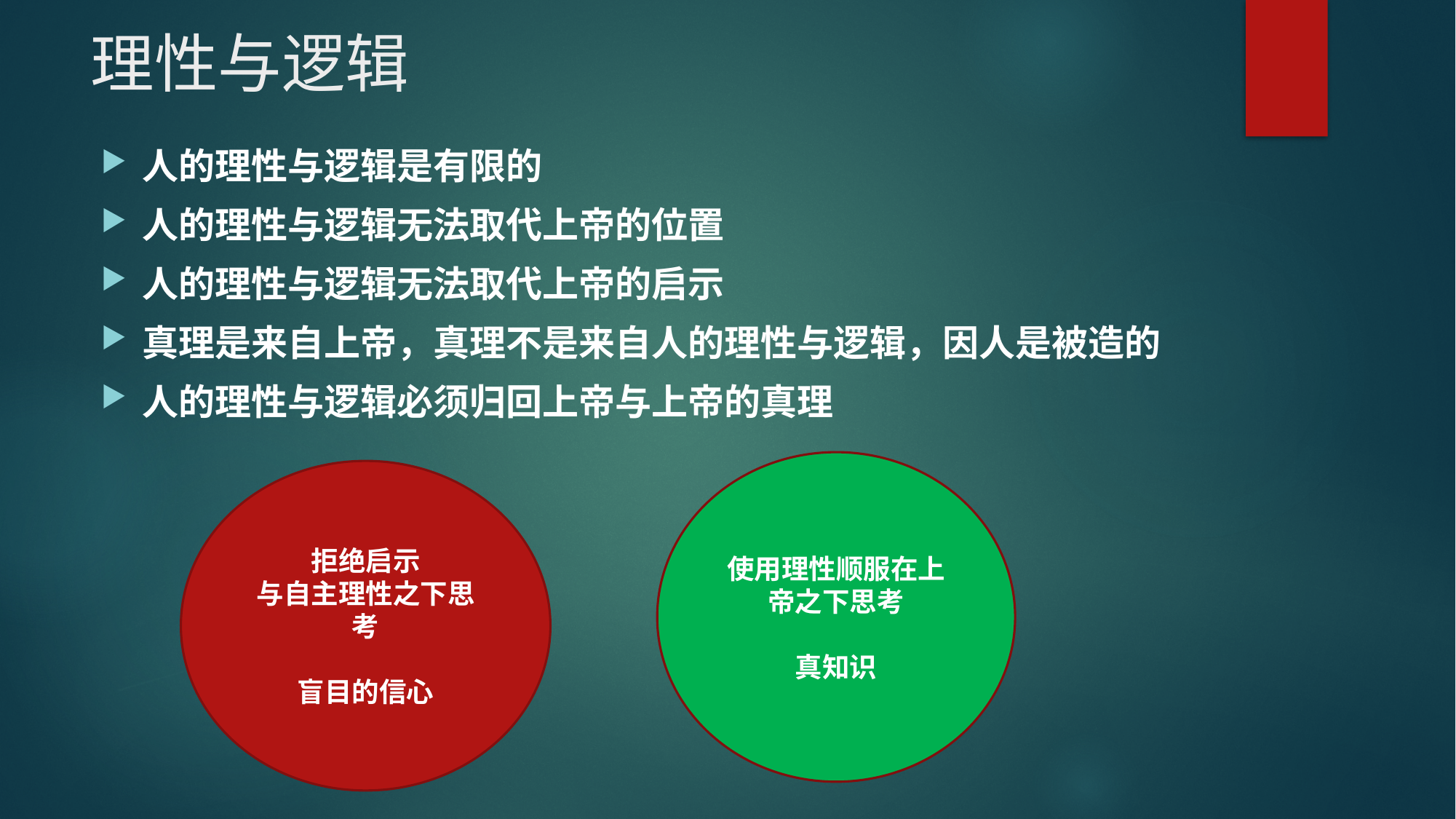

# 理性与逻辑
人的理性与逻辑是有限的
人的理性与逻辑无法取代上帝的位置
人的理性与逻辑无法取代上帝的启示
真理是来自上帝，真理不是来自人的理性与逻辑，因人是被造的
人的理性与逻辑必须归回上帝与上帝的真理

使用理性顺服在上帝之下思考

真知识
拒绝启示
与自主理性之下思考

盲目的信心